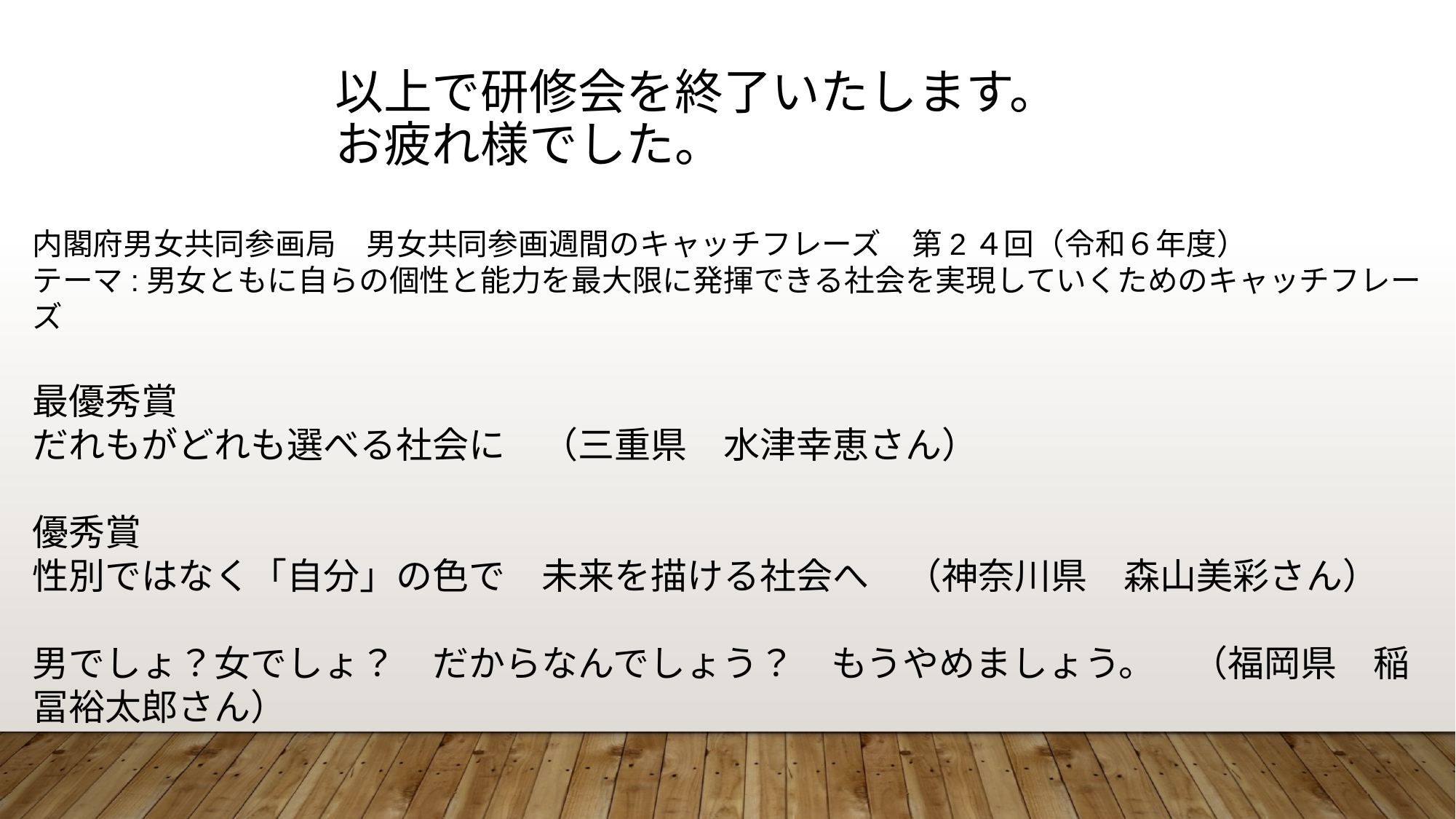

以上で研修会を終了いたします。
お疲れ様でした。
内閣府男女共同参画局　男女共同参画週間のキャッチフレーズ　第2４回（令和６年度）
テーマ:男女ともに自らの個性と能力を最大限に発揮できる社会を実現していくためのキャッチフレーズ

最優秀賞
だれもがどれも選べる社会に　（三重県　水津幸恵さん）

優秀賞
性別ではなく「自分」の色で　未来を描ける社会へ　（神奈川県　森山美彩さん）

男でしょ？女でしょ？　だからなんでしょう？　もうやめましょう。　（福岡県　稲冨裕太郎さん）